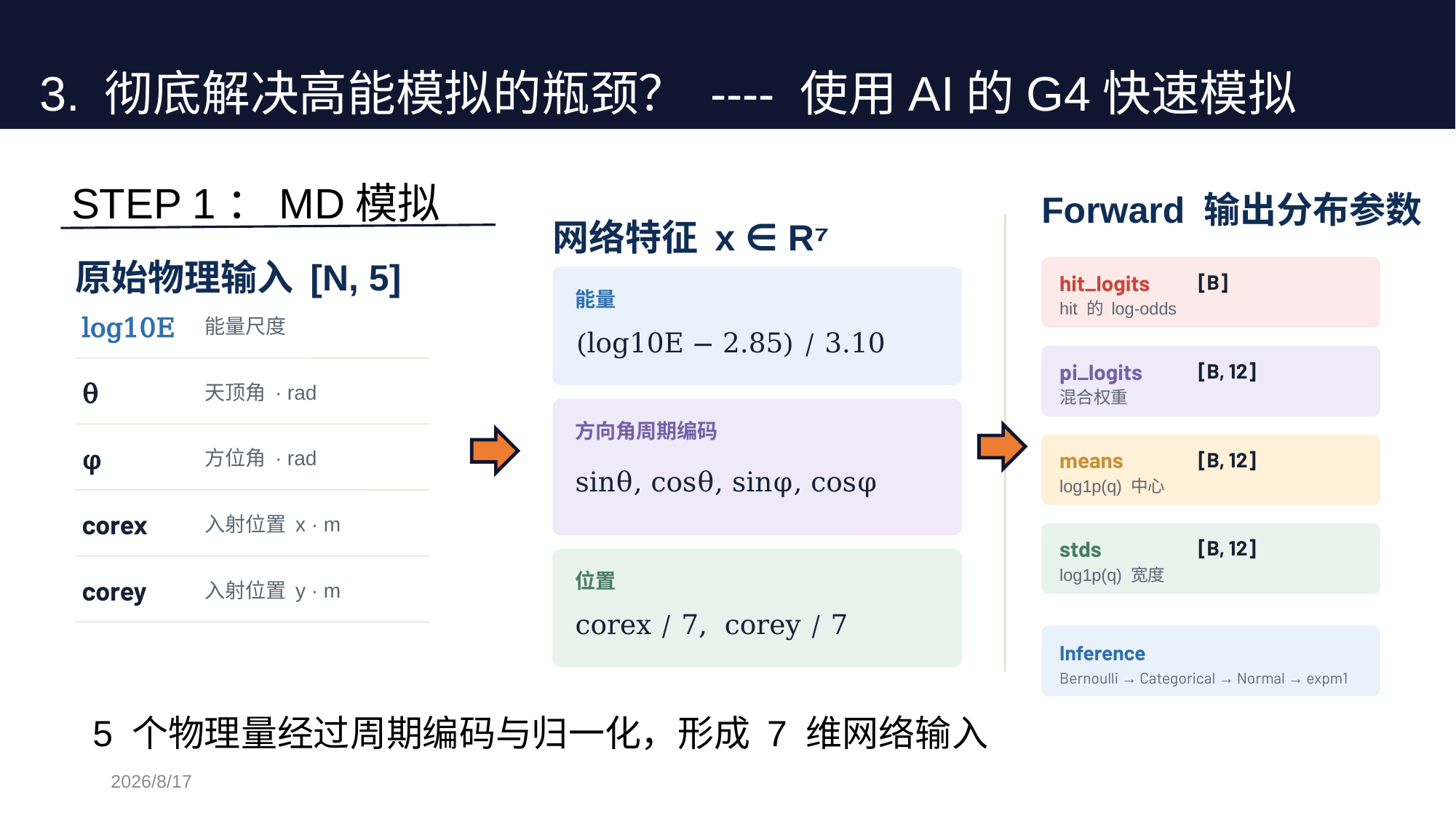

3. 彻底解决高能模拟的瓶颈？ ---- 使用AI的G4快速模拟
STEP 1：MD模拟
Forward 输出分布参数
网络特征 x ∈ R⁷

原始物理输入 [N, 5]

hit_logits
[B]
能量
hit 的 log-odds
log10E
能量尺度
(log10E − 2.85) / 3.10

pi_logits
[B, 12]

θ
天顶角 · rad
混合权重

方向角周期编码

φ
方位角 · rad
means
[B, 12]
sinθ, cosθ, sinφ, cosφ
log1p(q) 中心

corex
入射位置 x · m

stds
[B, 12]

log1p(q) 宽度
位置
corey
入射位置 y · m
corex / 7,  corey / 7

Inference
Bernoulli → Categorical → Normal → expm1
5 个物理量经过周期编码与归一化，形成 7 维网络输入
2026/8/17